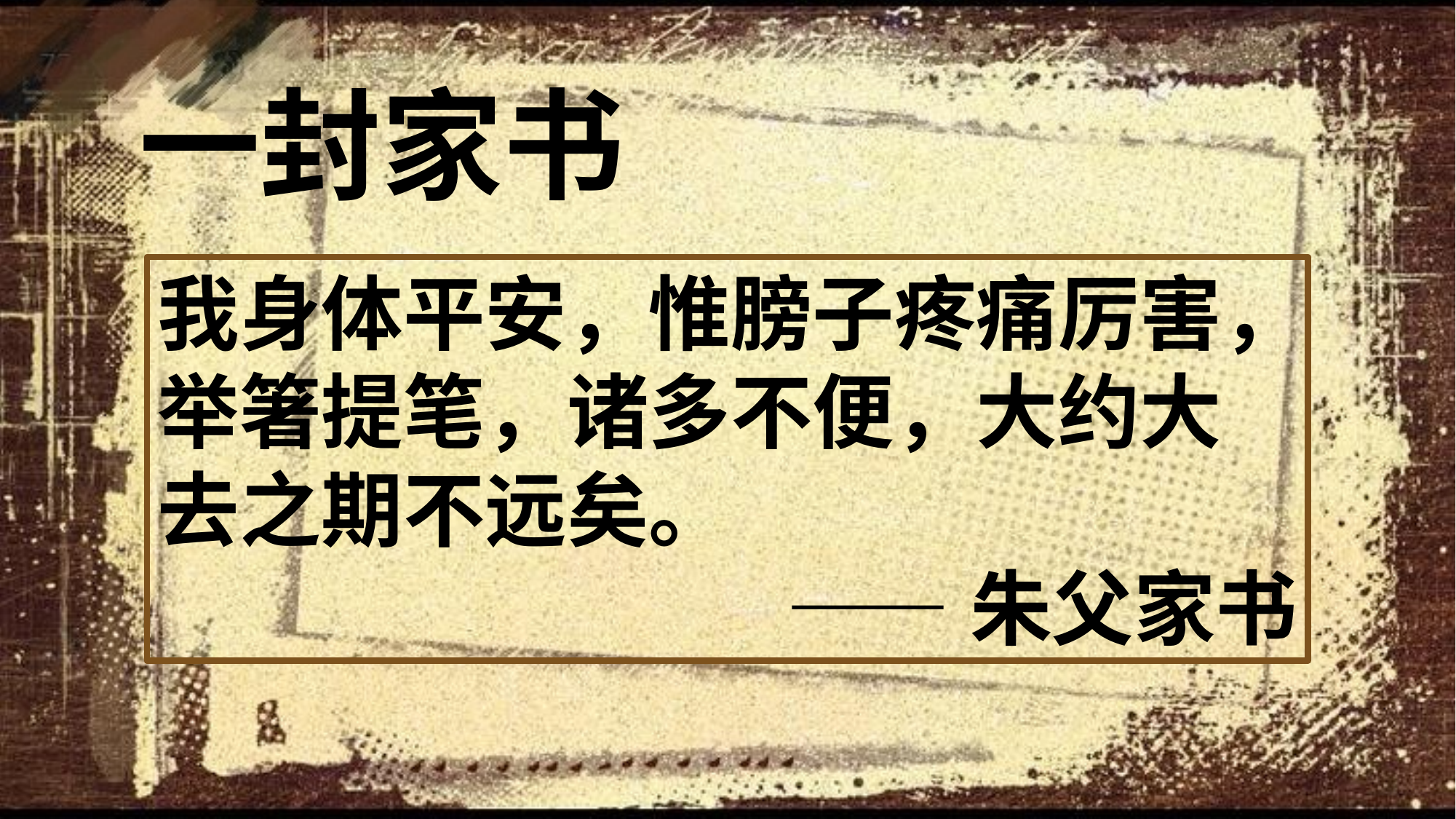

一封家书
我身体平安，惟膀子疼痛厉害，举箸提笔，诸多不便，大约大去之期不远矣。
                                 ——朱父家书